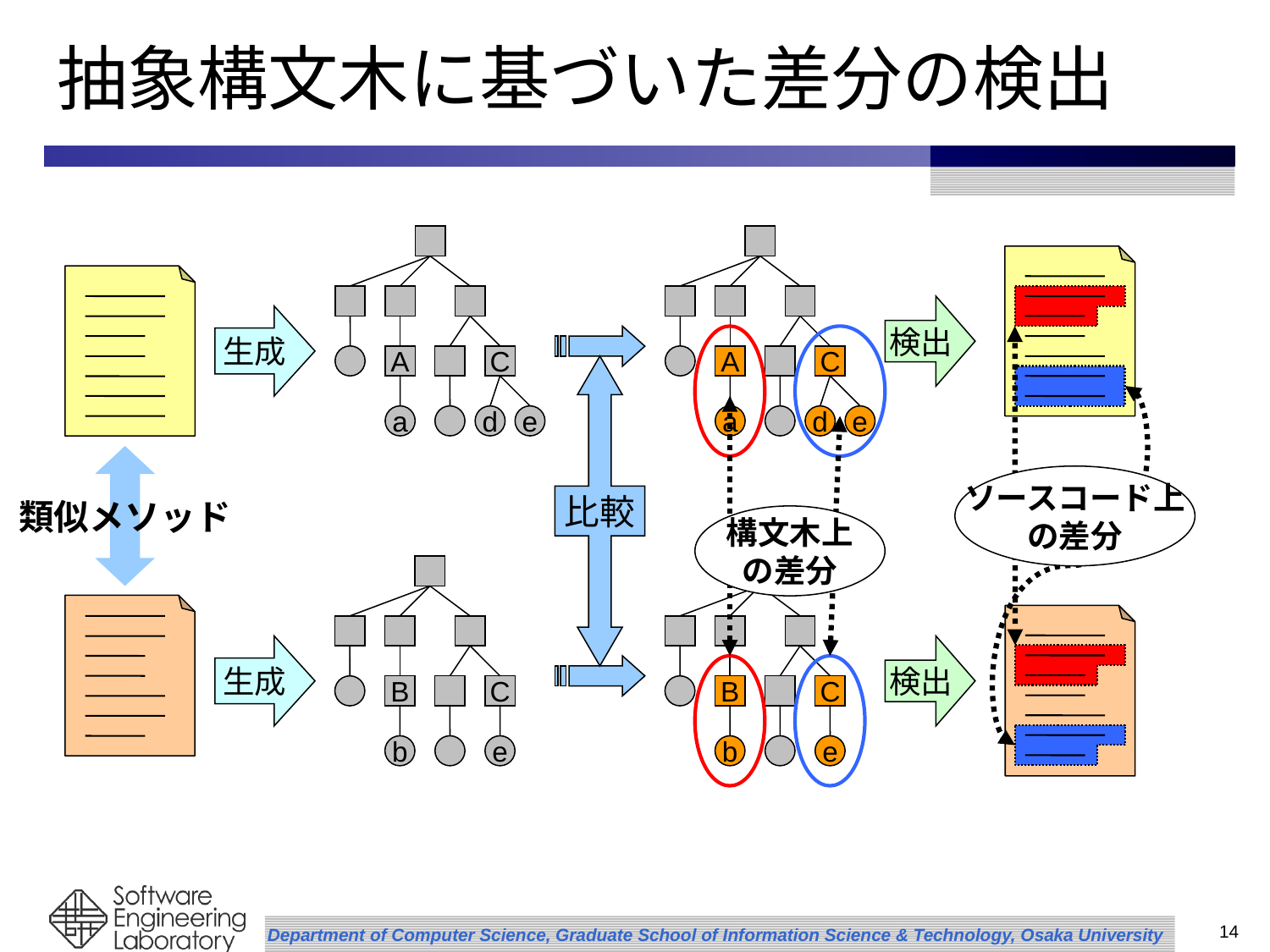

# 抽象構文木に基づいた差分の検出

生成

A

C
a

d
e

生成

B

C
b

e

A

C
比較
a

d
e

B

C
b

e

検出

ソースコード上
の差分

検出

構文木上
の差分

類似メソッド

14